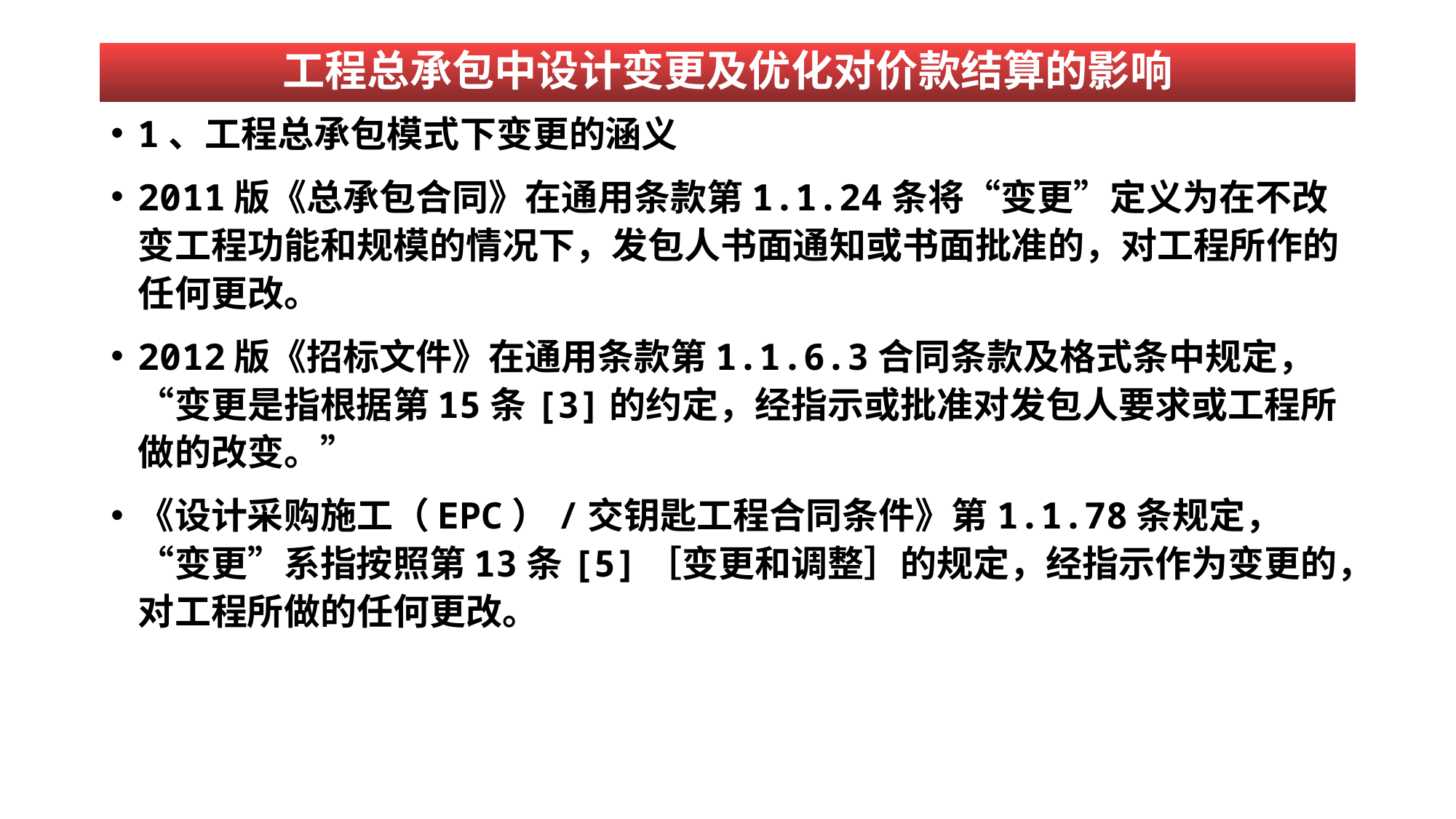

# 工程总承包中设计变更及优化对价款结算的影响
1、工程总承包模式下变更的涵义
2011版《总承包合同》在通用条款第1.1.24条将“变更”定义为在不改变工程功能和规模的情况下，发包人书面通知或书面批准的，对工程所作的任何更改。
2012版《招标文件》在通用条款第1.1.6.3合同条款及格式条中规定，“变更是指根据第15条[3]的约定，经指示或批准对发包人要求或工程所做的改变。”
《设计采购施工（EPC）/交钥匙工程合同条件》第1.1.78条规定，“变更”系指按照第13条[5]［变更和调整］的规定，经指示作为变更的，对工程所做的任何更改。